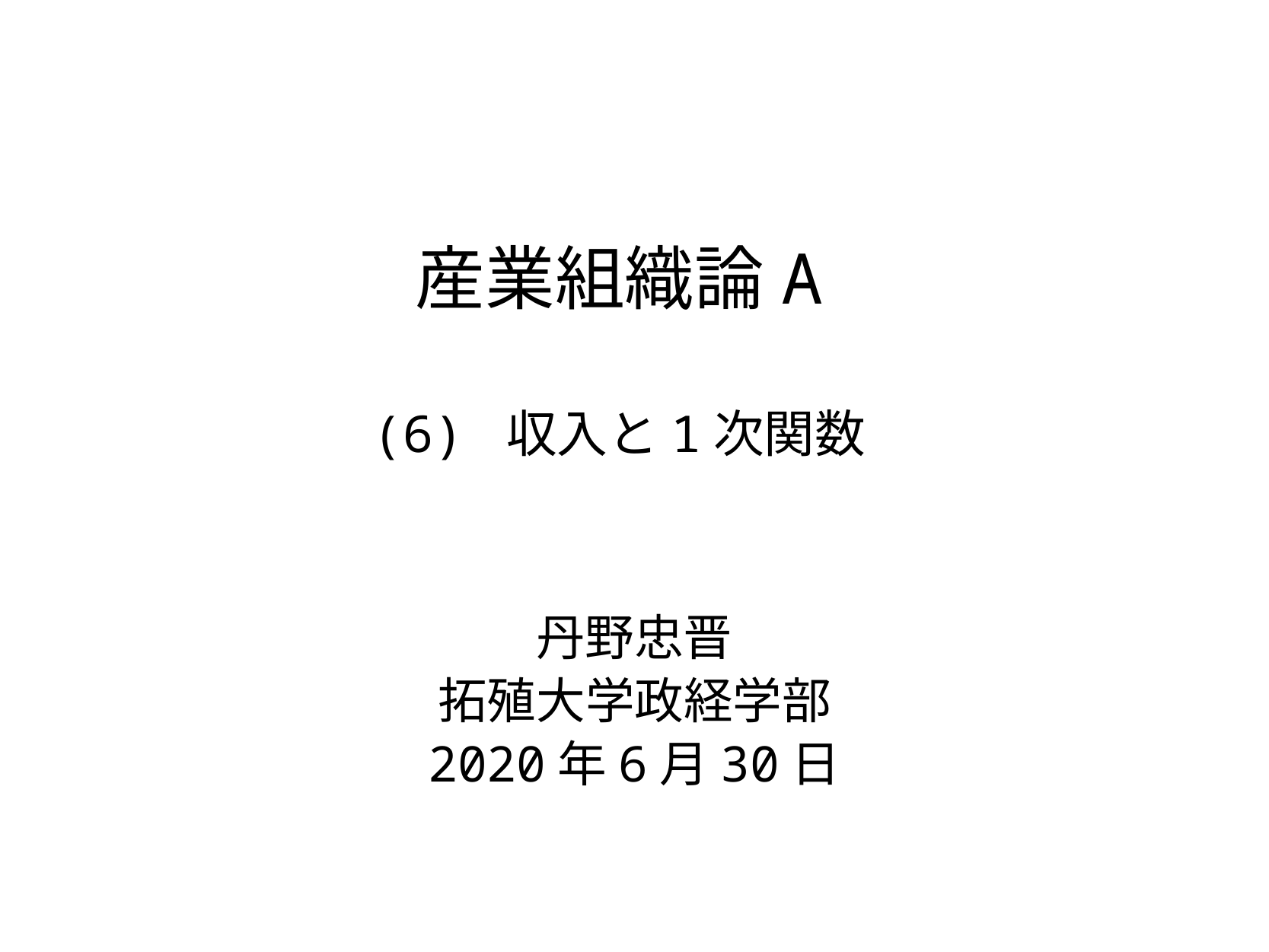

# 産業組織論A (6) 収入と1次関数

丹野忠晋
拓殖大学政経学部
2020年6月30日